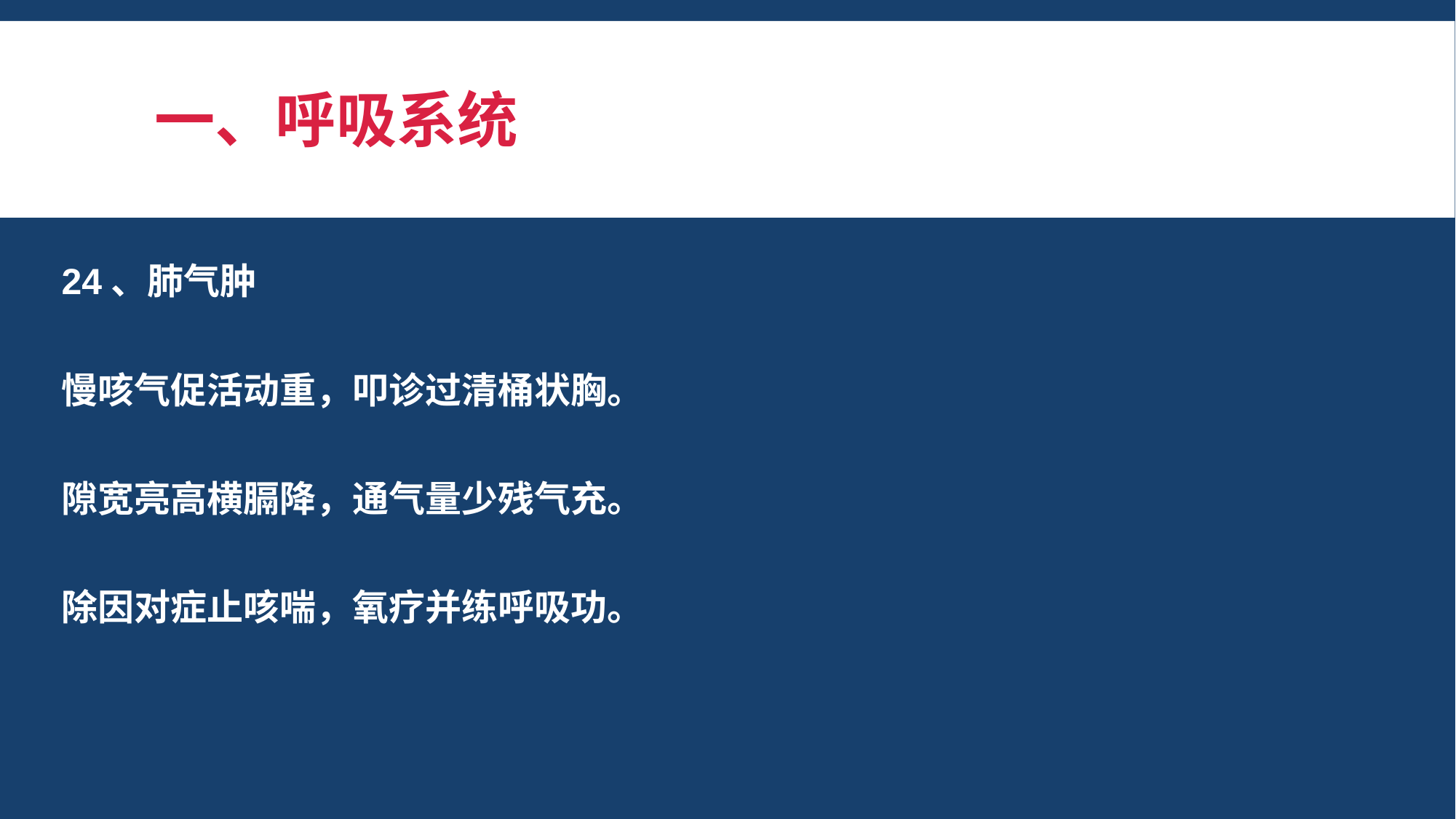

# 一、呼吸系统
24、肺气肿
慢咳气促活动重，叩诊过清桶状胸。
隙宽亮高横膈降，通气量少残气充。
除因对症止咳喘，氧疗并练呼吸功。